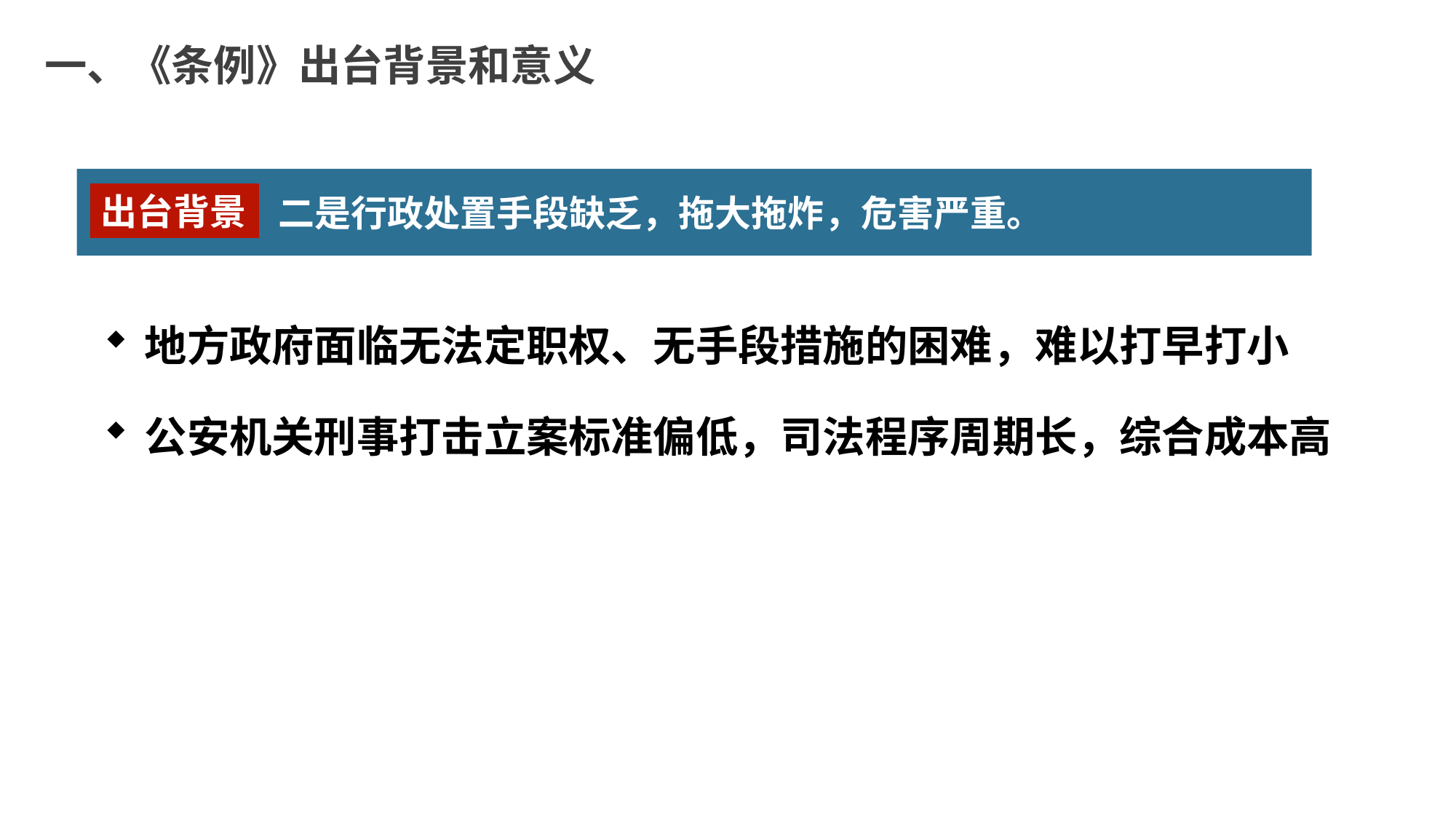

一、《条例》出台背景和意义

二是行政处置手段缺乏，拖大拖炸，危害严重。
出台背景
地方政府面临无法定职权、无手段措施的困难，难以打早打小
公安机关刑事打击立案标准偏低，司法程序周期长，综合成本高